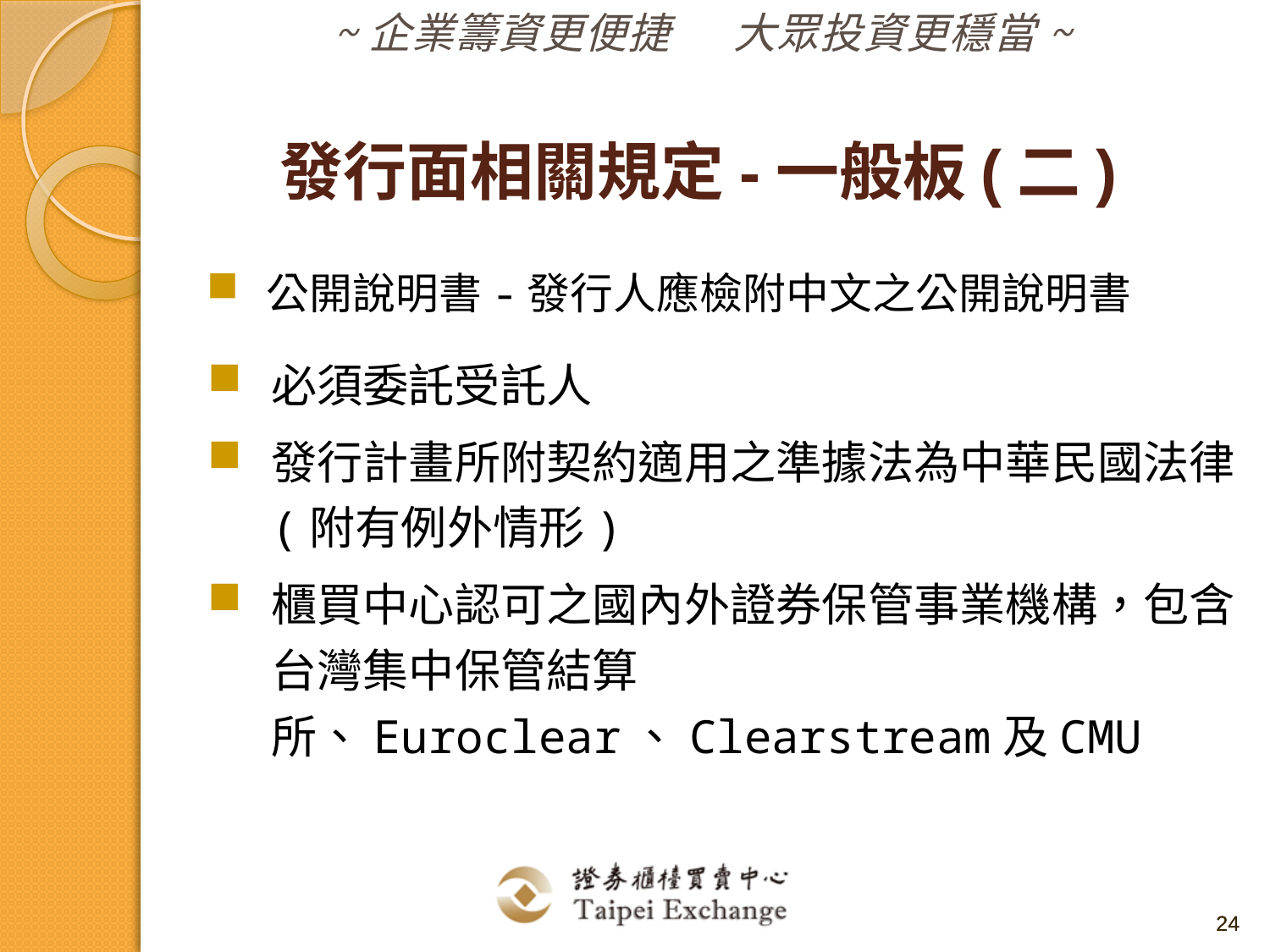

發行面相關規定-一般板(二)
公開說明書-發行人應檢附中文之公開說明書

必須委託受託人
發行計畫所附契約適用之準據法為中華民國法律(附有例外情形)
櫃買中心認可之國內外證券保管事業機構，包含台灣集中保管結算所、Euroclear、Clearstream及CMU

24
24